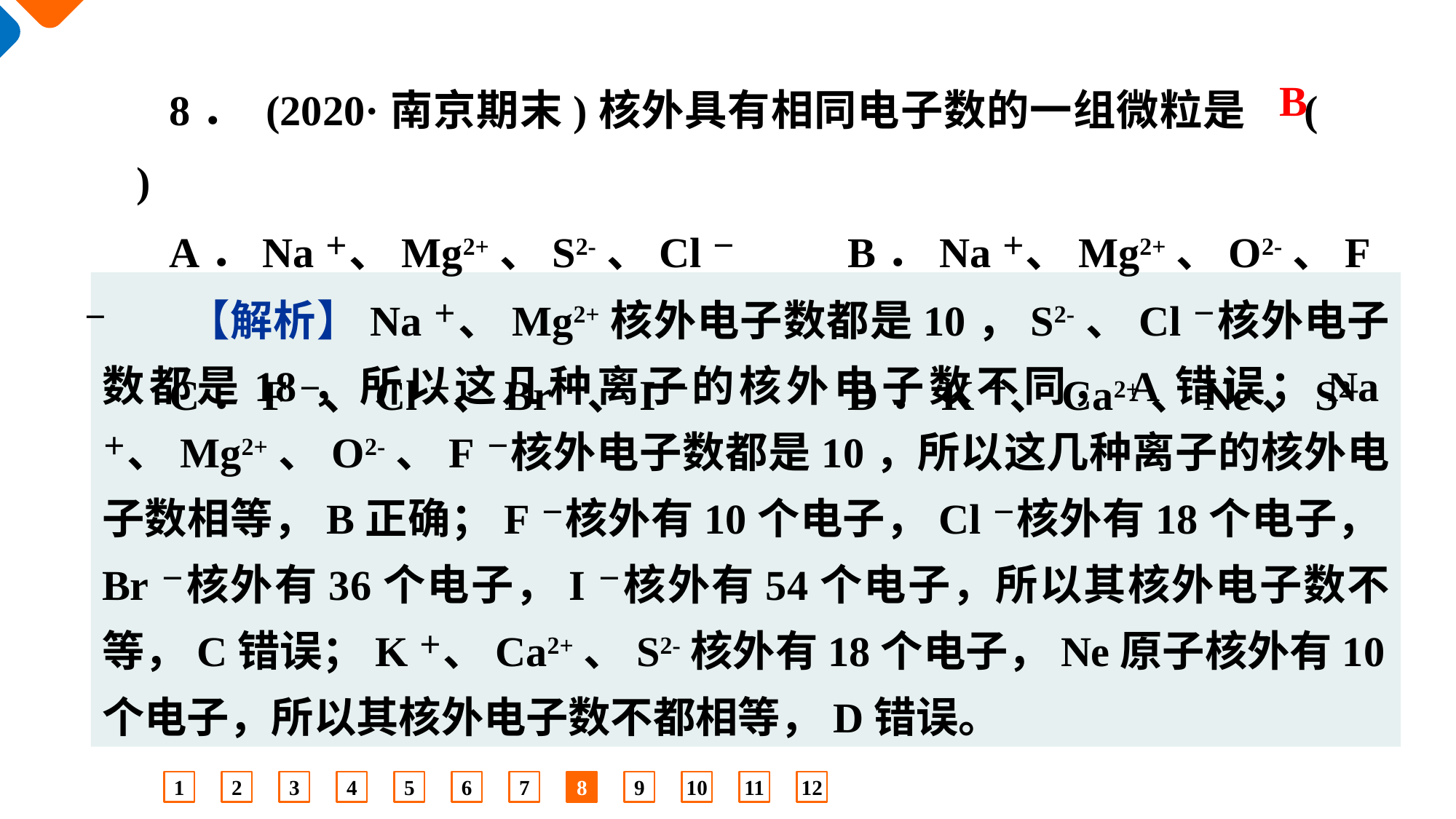

8． (2020·南京期末)核外具有相同电子数的一组微粒是	(　　)
A．Na＋、Mg2+、S2-、Cl－　　	B．Na＋、Mg2+、O2-、F－
C．F－、Cl－、Br－、I－　　	D．K＋、Ca2+、Ne、S2-
B
【解析】Na＋、Mg2+核外电子数都是10，S2-、Cl－核外电子数都是18，所以这几种离子的核外电子数不同，A错误；Na＋、Mg2+、O2-、F－核外电子数都是10，所以这几种离子的核外电子数相等，B正确；F－核外有10个电子，Cl－核外有18个电子，Br－核外有36个电子，I－核外有54个电子，所以其核外电子数不等，C错误；K＋、Ca2+、S2-核外有18个电子，Ne原子核外有10个电子，所以其核外电子数不都相等，D错误。
1
2
3
4
5
6
7
8
9
10
11
12